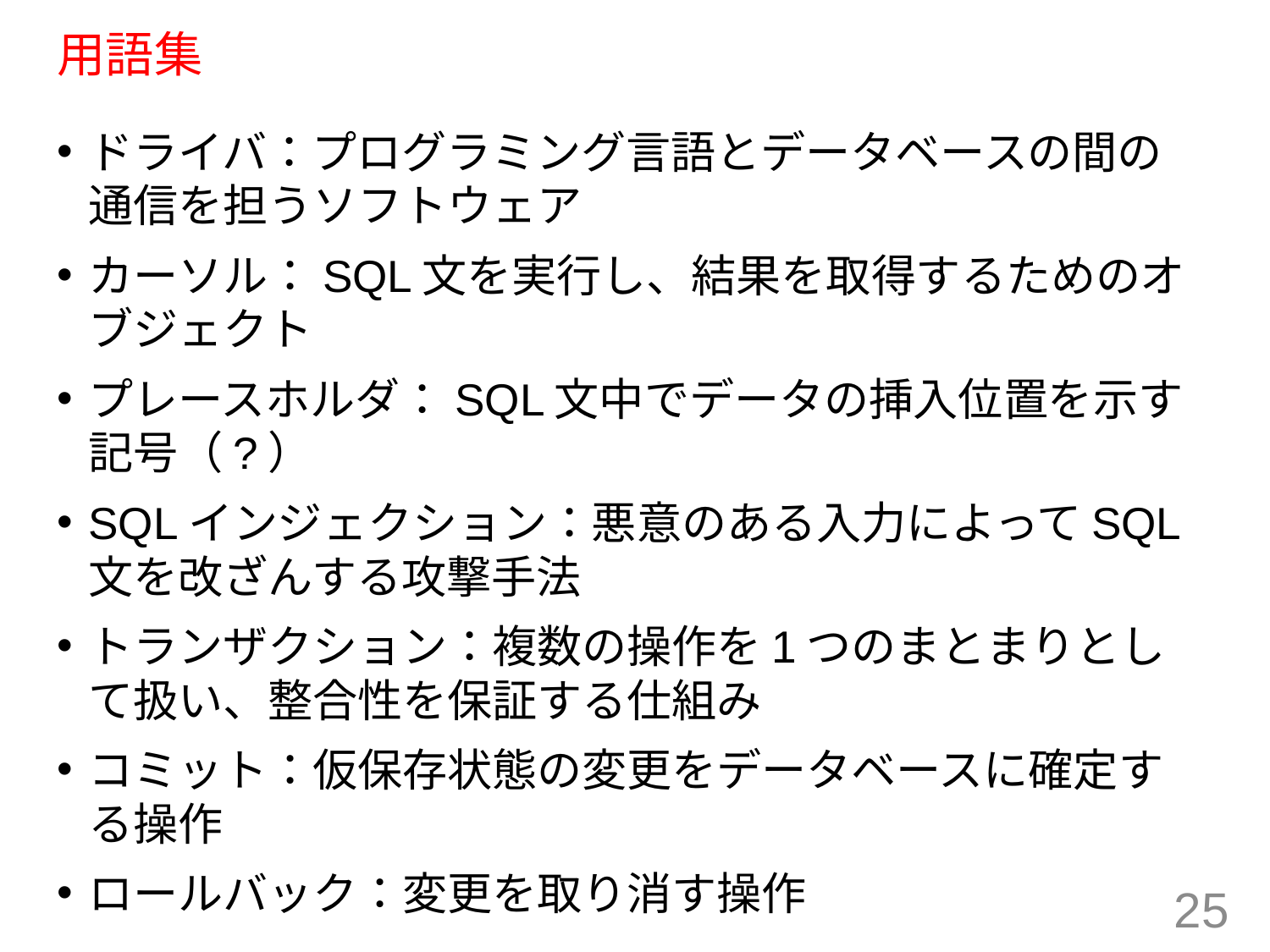

# 用語集
ドライバ：プログラミング言語とデータベースの間の通信を担うソフトウェア
カーソル：SQL文を実行し、結果を取得するためのオブジェクト
プレースホルダ：SQL文中でデータの挿入位置を示す記号（?）
SQLインジェクション：悪意のある入力によってSQL文を改ざんする攻撃手法
トランザクション：複数の操作を1つのまとまりとして扱い、整合性を保証する仕組み
コミット：仮保存状態の変更をデータベースに確定する操作
ロールバック：変更を取り消す操作
25